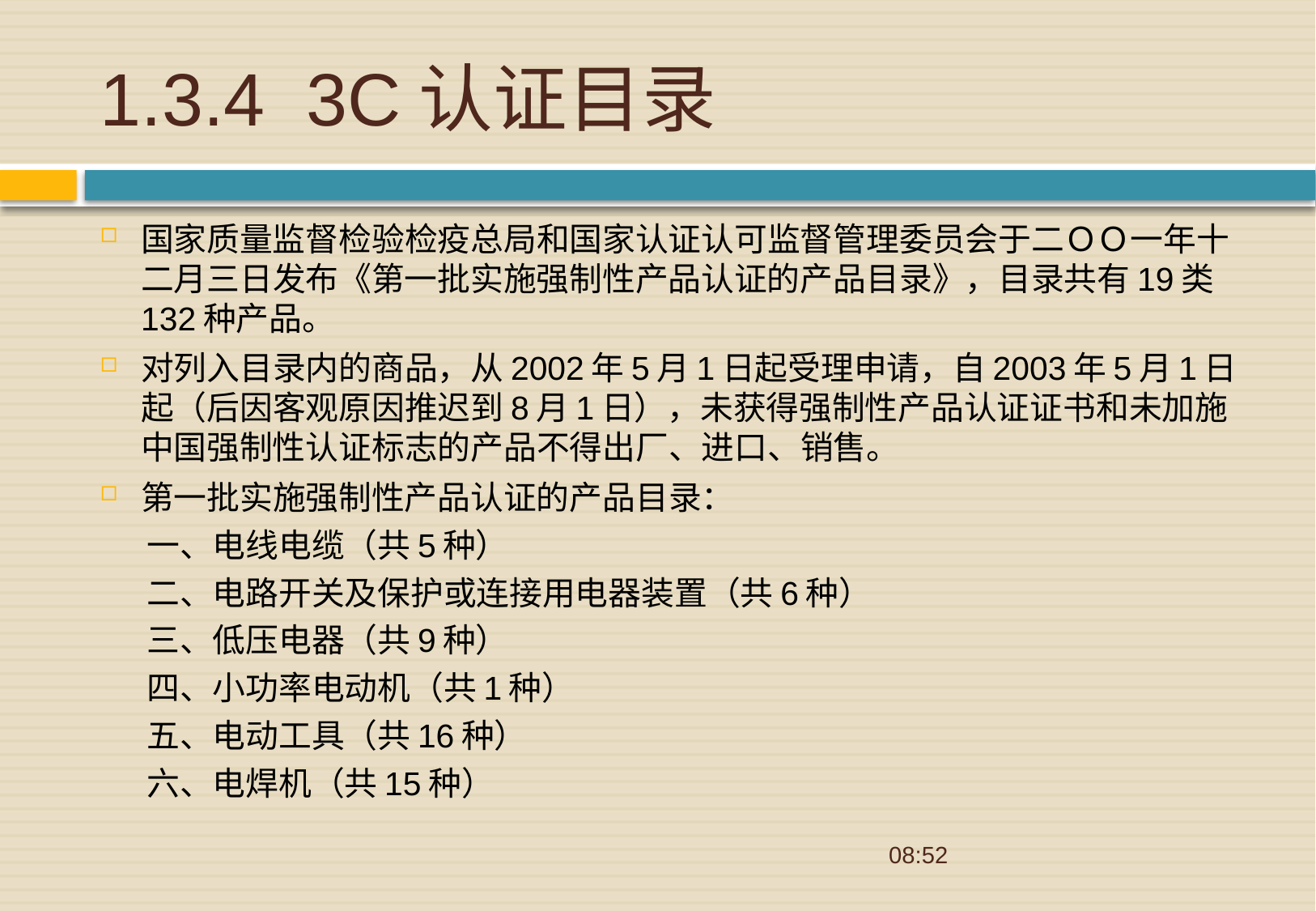

# 1.3.4  3C认证目录
国家质量监督检验检疫总局和国家认证认可监督管理委员会于二ＯＯ一年十二月三日发布《第一批实施强制性产品认证的产品目录》，目录共有19类132种产品。
对列入目录内的商品，从2002年5月1日起受理申请，自2003年5月1日起（后因客观原因推迟到8月1日），未获得强制性产品认证证书和未加施中国强制性认证标志的产品不得出厂、进口、销售。
第一批实施强制性产品认证的产品目录：
一、电线电缆（共5种）
二、电路开关及保护或连接用电器装置（共6种）
三、低压电器（共9种）
四、小功率电动机（共1种）
五、电动工具（共16种）
六、电焊机（共15种）
08:52